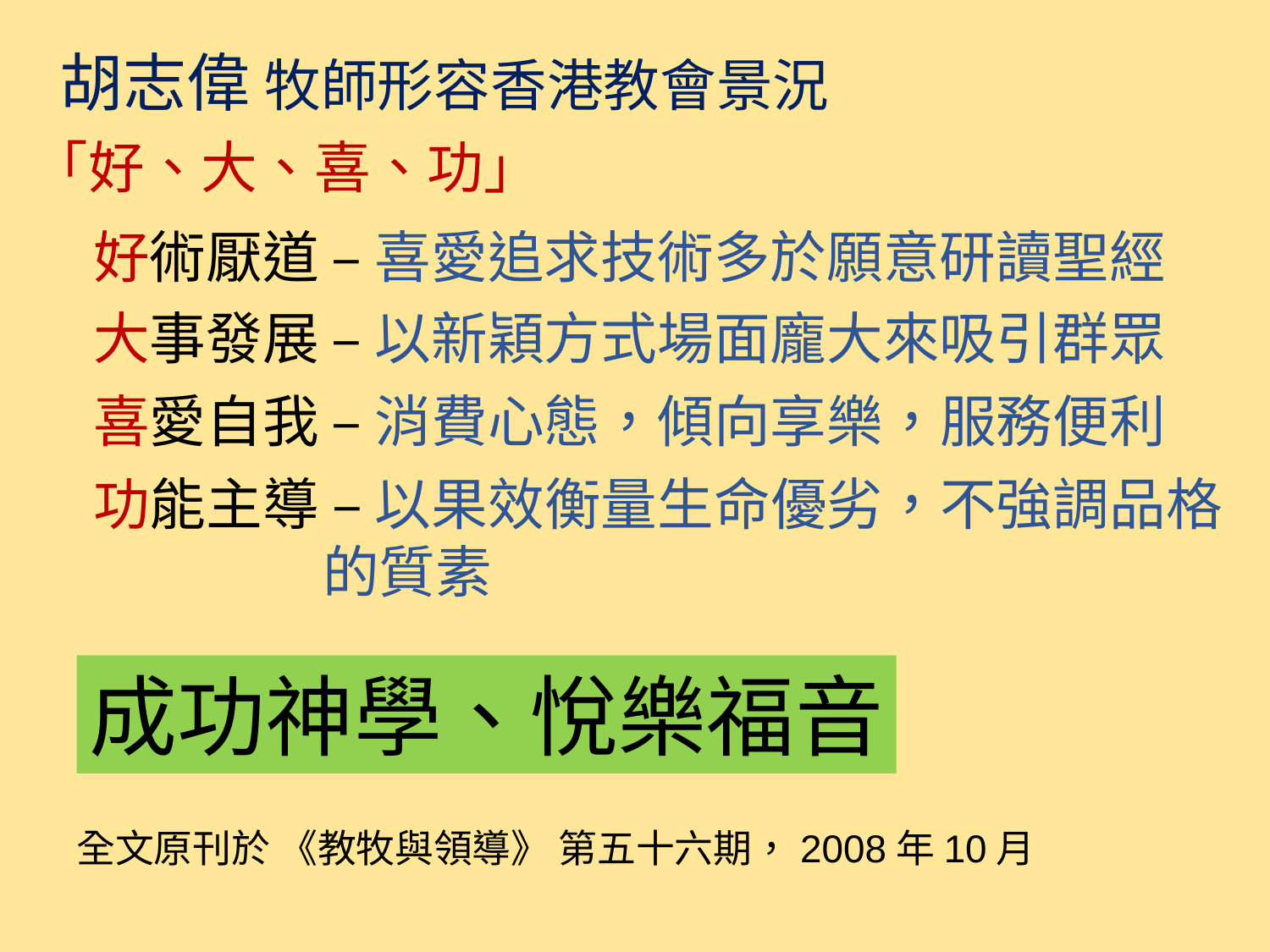

胡志偉 牧師形容香港教會景況
「好、大、喜、功」
好術厭道 – 喜愛追求技術多於願意研讀聖經
大事發展 – 以新穎方式場面龐大來吸引群眾
喜愛自我 – 消費心態，傾向享樂，服務便利
功能主導 – 以果效衡量生命優劣，不強調品格
                 的質素
成功神學、悅樂福音
全文原刊於 《教牧與領導》 第五十六期，2008年10月